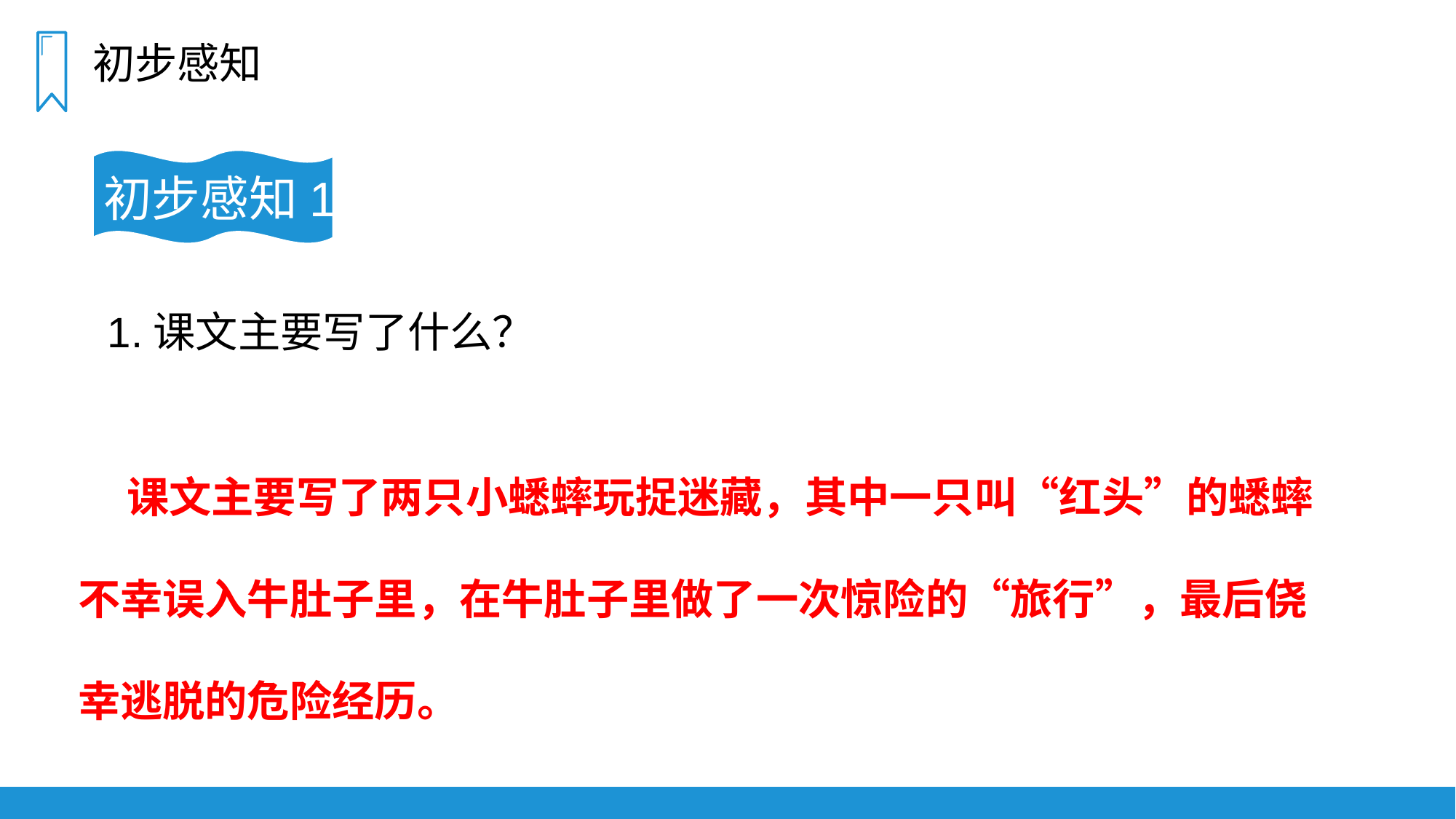

初步感知
初步感知1
    1.课文主要写了什么？
    课文主要写了两只小蟋蟀玩捉迷藏，其中一只叫“红头”的蟋蟀不幸误入牛肚子里，在牛肚子里做了一次惊险的“旅行”，最后侥幸逃脱的危险经历。